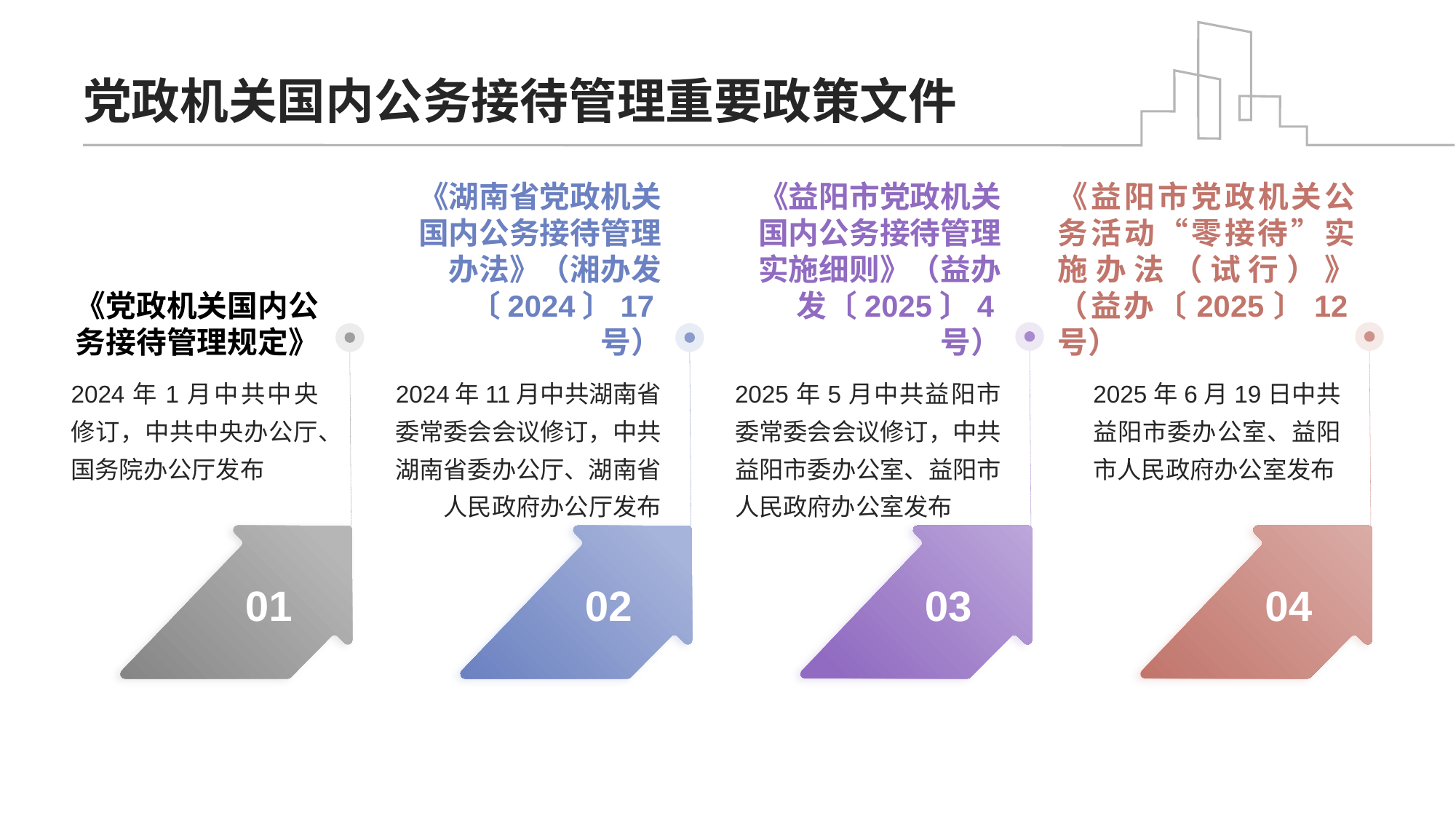

# 党政机关国内公务接待管理重要政策文件
《党政机关国内公务接待管理规定》
《湖南省党政机关国内公务接待管理办法》（湘办发〔2024〕17号）
《益阳市党政机关国内公务接待管理实施细则》（益办发〔2025〕4号）
《益阳市党政机关公务活动“零接待”实施办法（试行）》（益办〔2025〕12号）

2024年11月中共湖南省委常委会会议修订，中共湖南省委办公厅、湖南省人民政府办公厅发布
2025年5月中共益阳市委常委会会议修订，中共益阳市委办公室、益阳市人民政府办公室发布
2024年1月中共中央修订，中共中央办公厅、国务院办公厅发布
2025年6月19日中共益阳市委办公室、益阳市人民政府办公室发布
01
02
03
04